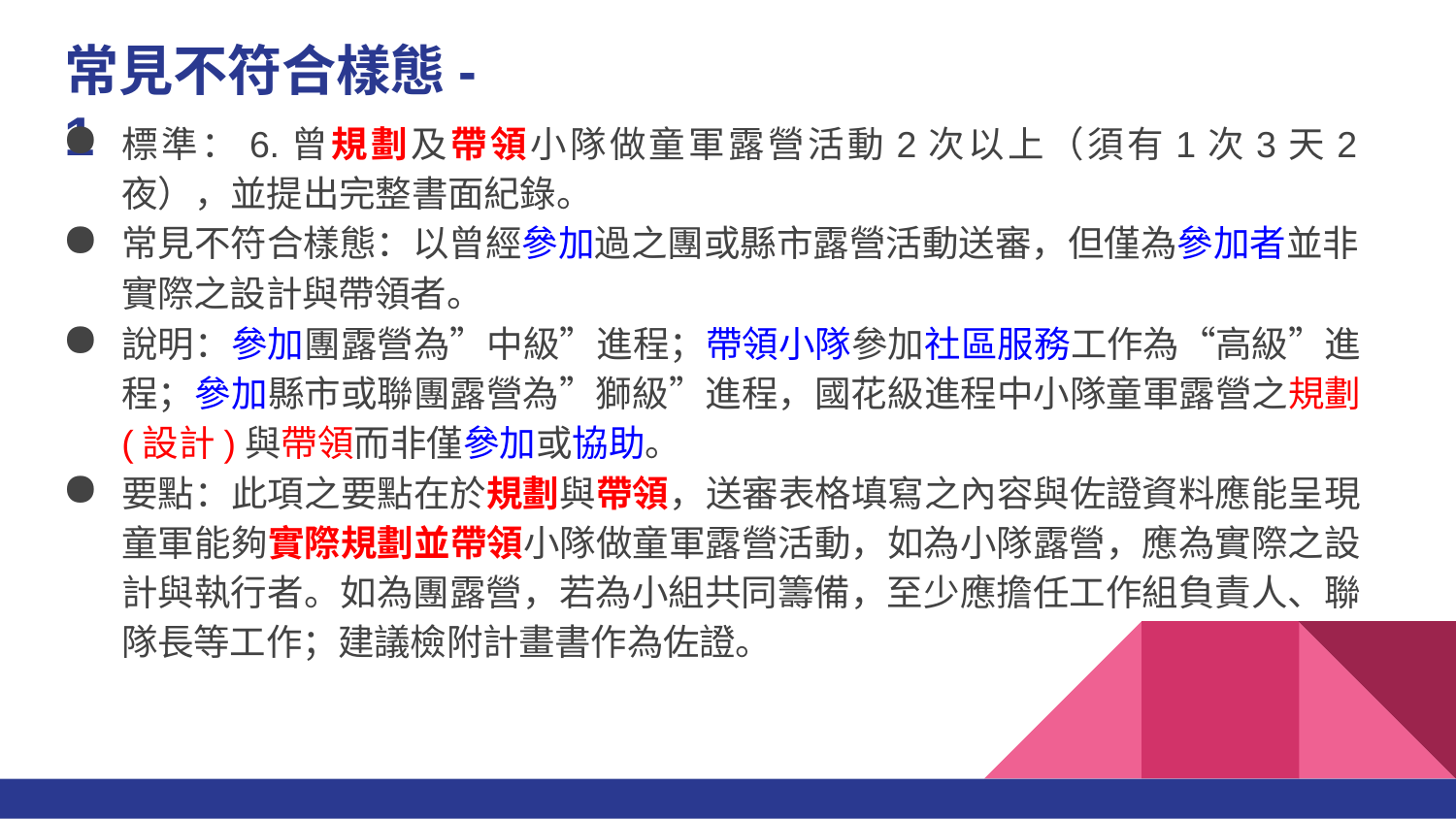

# 常見不符合樣態-1
標準：6.曾規劃及帶領小隊做童軍露營活動2次以上（須有1次3天2夜），並提出完整書面紀錄。
常見不符合樣態：以曾經參加過之團或縣市露營活動送審，但僅為參加者並非
實際之設計與帶領者。
說明：參加團露營為”中級”進程；帶領小隊參加社區服務工作為“高級”進程；參加縣市或聯團露營為”獅級”進程，國花級進程中小隊童軍露營之規劃 (設計)與帶領而非僅參加或協助。
要點：此項之要點在於規劃與帶領，送審表格填寫之內容與佐證資料應能呈現童軍能夠實際規劃並帶領小隊做童軍露營活動，如為小隊露營，應為實際之設計與執行者。如為團露營，若為小組共同籌備，至少應擔任工作組負責人、聯隊長等工作；建議檢附計畫書作為佐證。